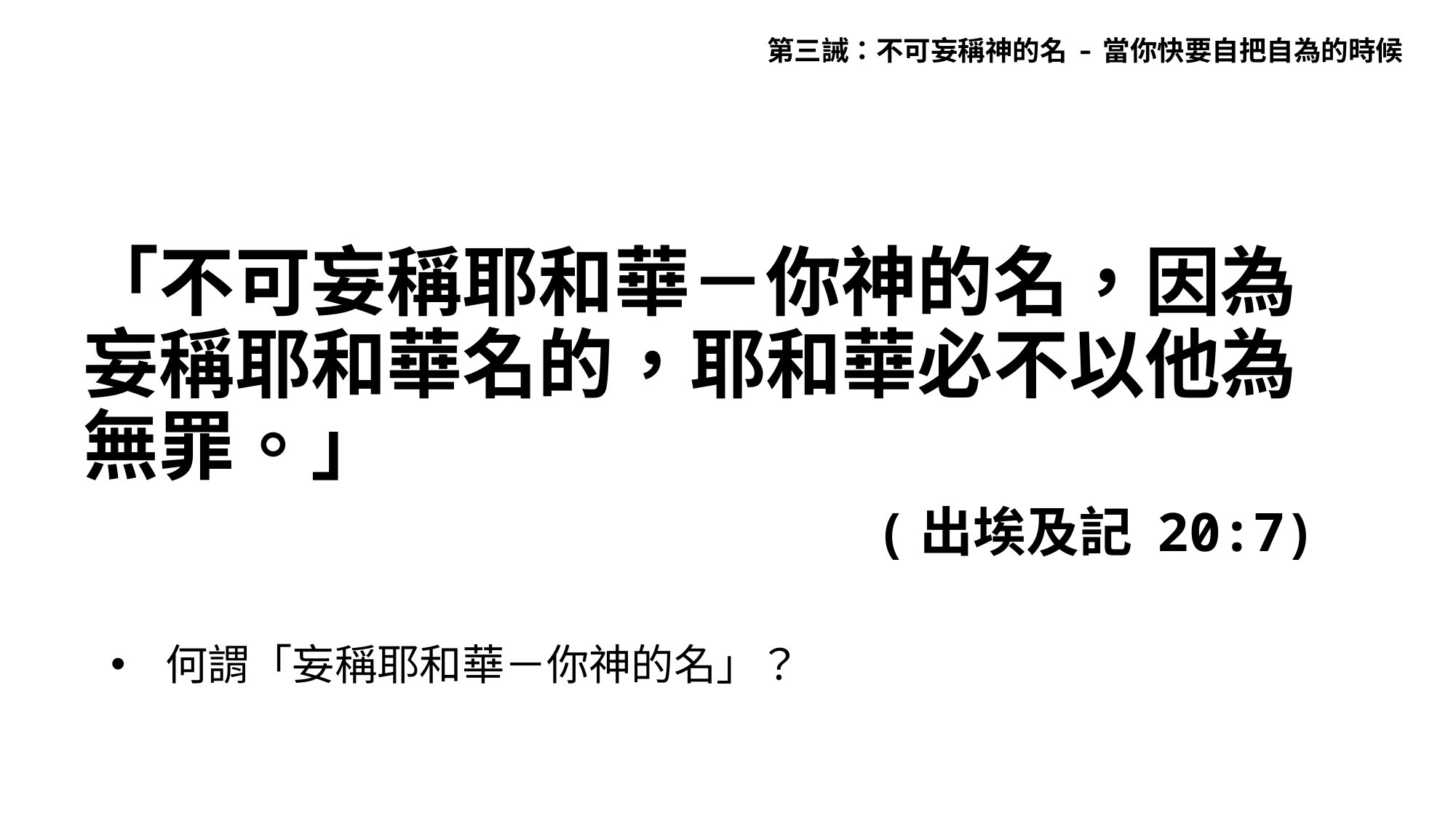

第三誡：不可妄稱神的名 - 當你快要自把自為的時候
「不可妄稱耶和華－你神的名，因為妄稱耶和華名的，耶和華必不以他為無罪。」
(出埃及記 20:7)
何謂「妄稱耶和華－你神的名」？